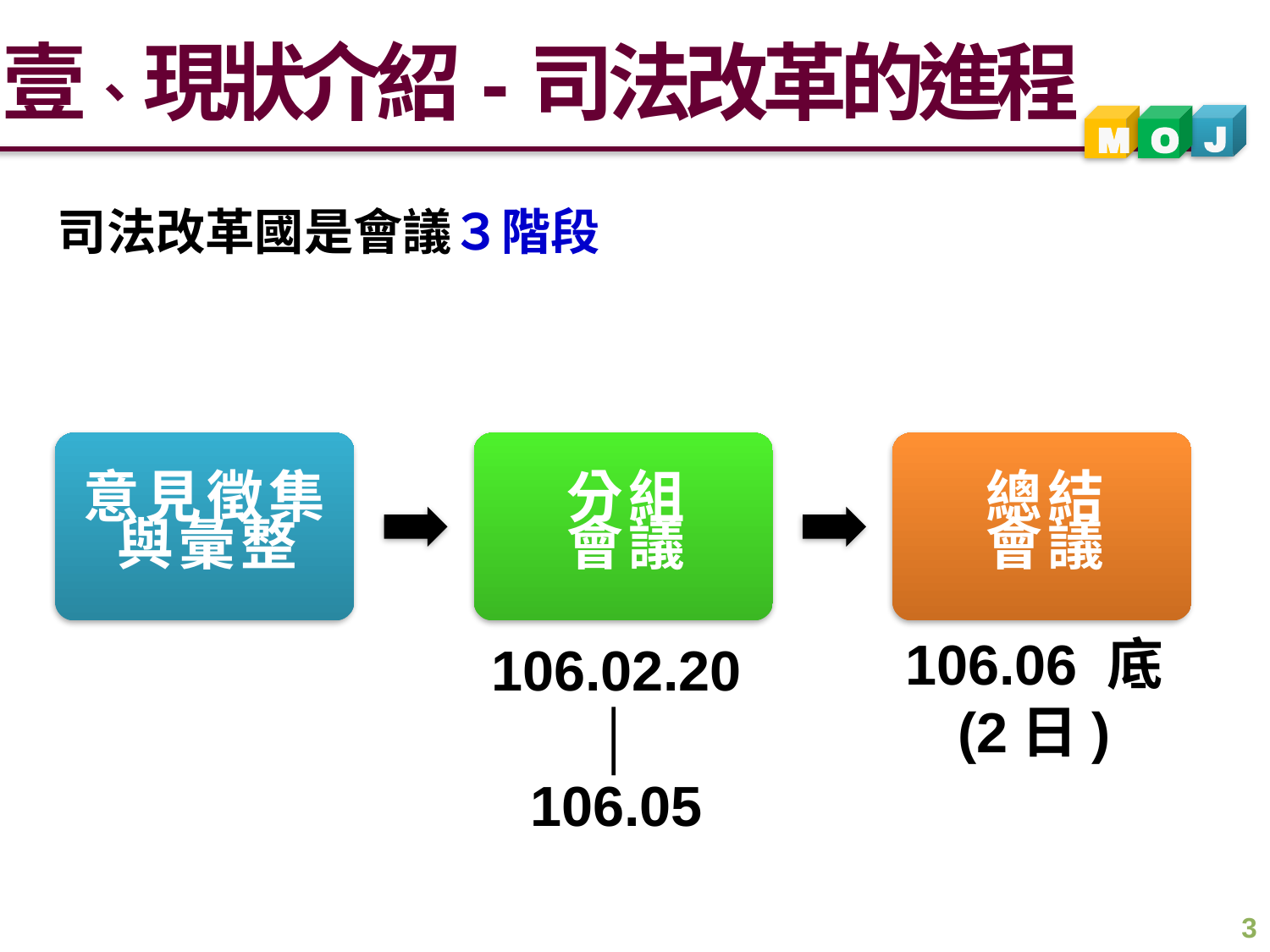

壹、現狀介紹-司法改革的進程
J
M
O
司法改革國是會議３階段
意見徵集與彙整

分組
會議

總結
會議
106.06 底
(2日)
106.02.20
│
106.05
3